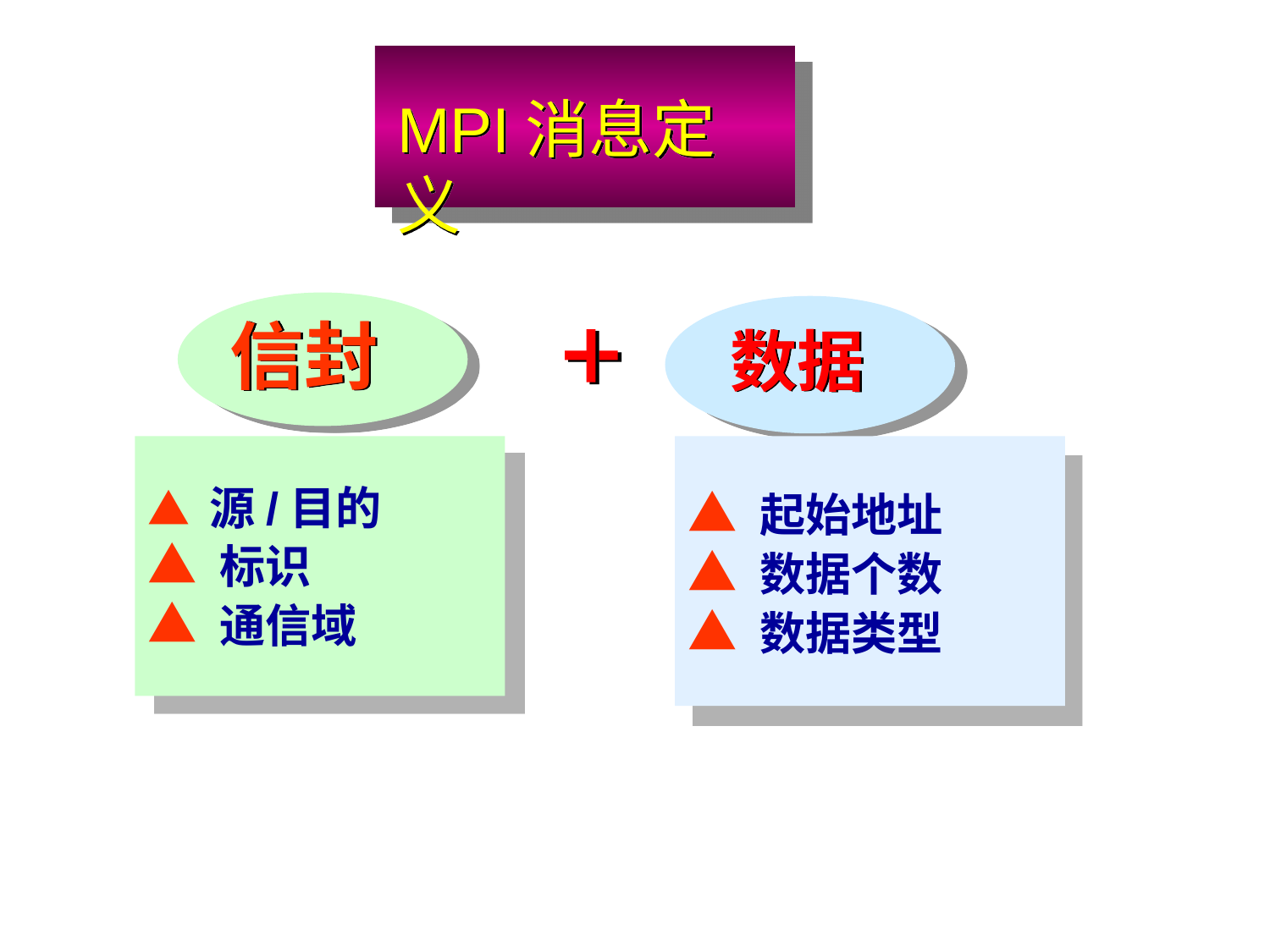

MPI消息定义

信封

数据

▲ 源/目的
▲ 标识
▲ 通信域
▲ 起始地址
▲ 数据个数
▲ 数据类型